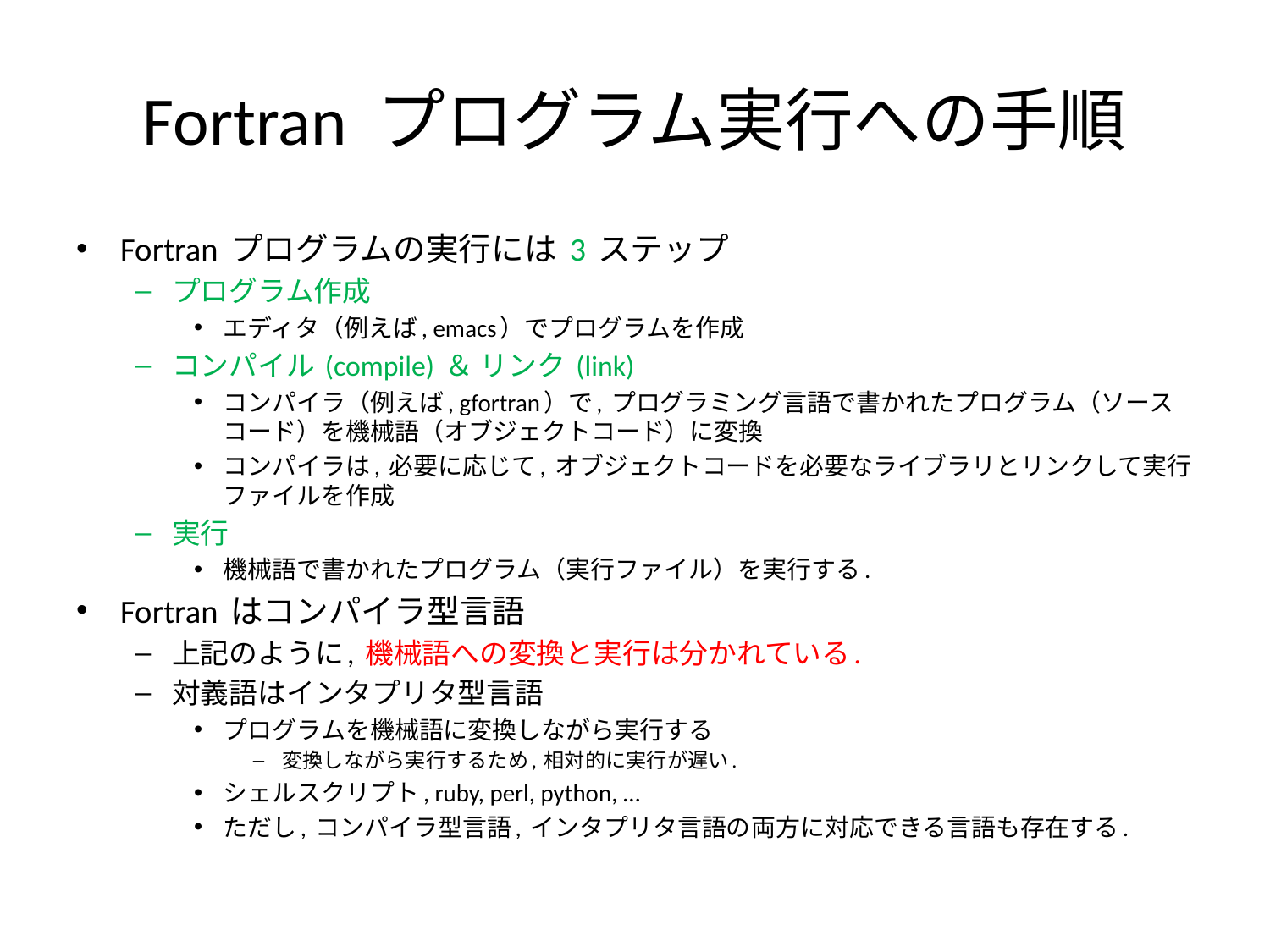

# Fortran プログラム実行への手順
Fortran プログラムの実行には 3 ステップ
プログラム作成
エディタ（例えば, emacs）でプログラムを作成
コンパイル (compile) ＆ リンク (link)
コンパイラ（例えば, gfortran）で, プログラミング言語で書かれたプログラム（ソースコード）を機械語（オブジェクトコード）に変換
コンパイラは, 必要に応じて, オブジェクトコードを必要なライブラリとリンクして実行ファイルを作成
実行
機械語で書かれたプログラム（実行ファイル）を実行する.
Fortran はコンパイラ型言語
上記のように, 機械語への変換と実行は分かれている.
対義語はインタプリタ型言語
プログラムを機械語に変換しながら実行する
変換しながら実行するため, 相対的に実行が遅い.
シェルスクリプト, ruby, perl, python, …
ただし, コンパイラ型言語, インタプリタ言語の両方に対応できる言語も存在する.